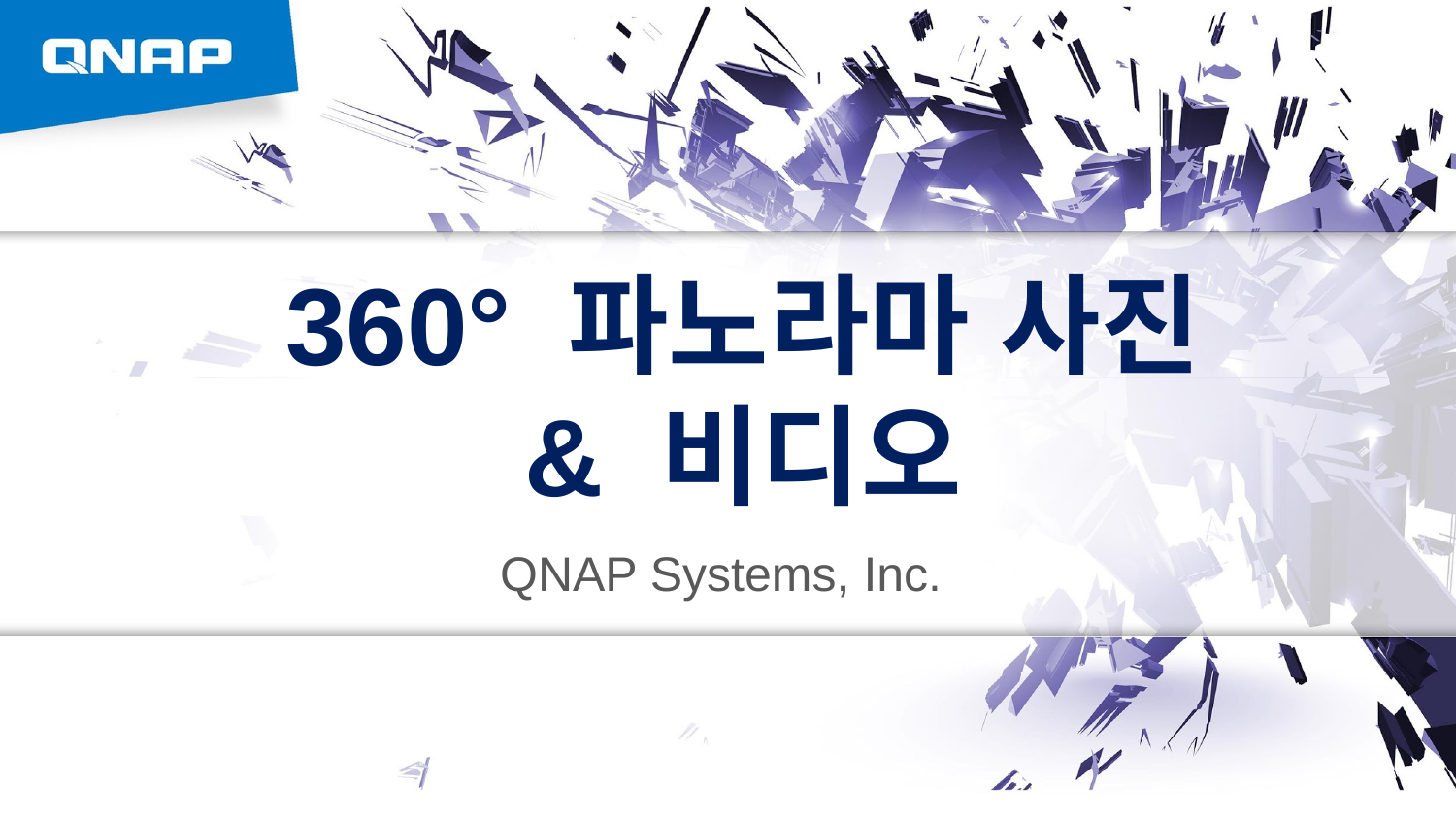

360° 파노라마 사진
& 비디오
QNAP Systems, Inc.